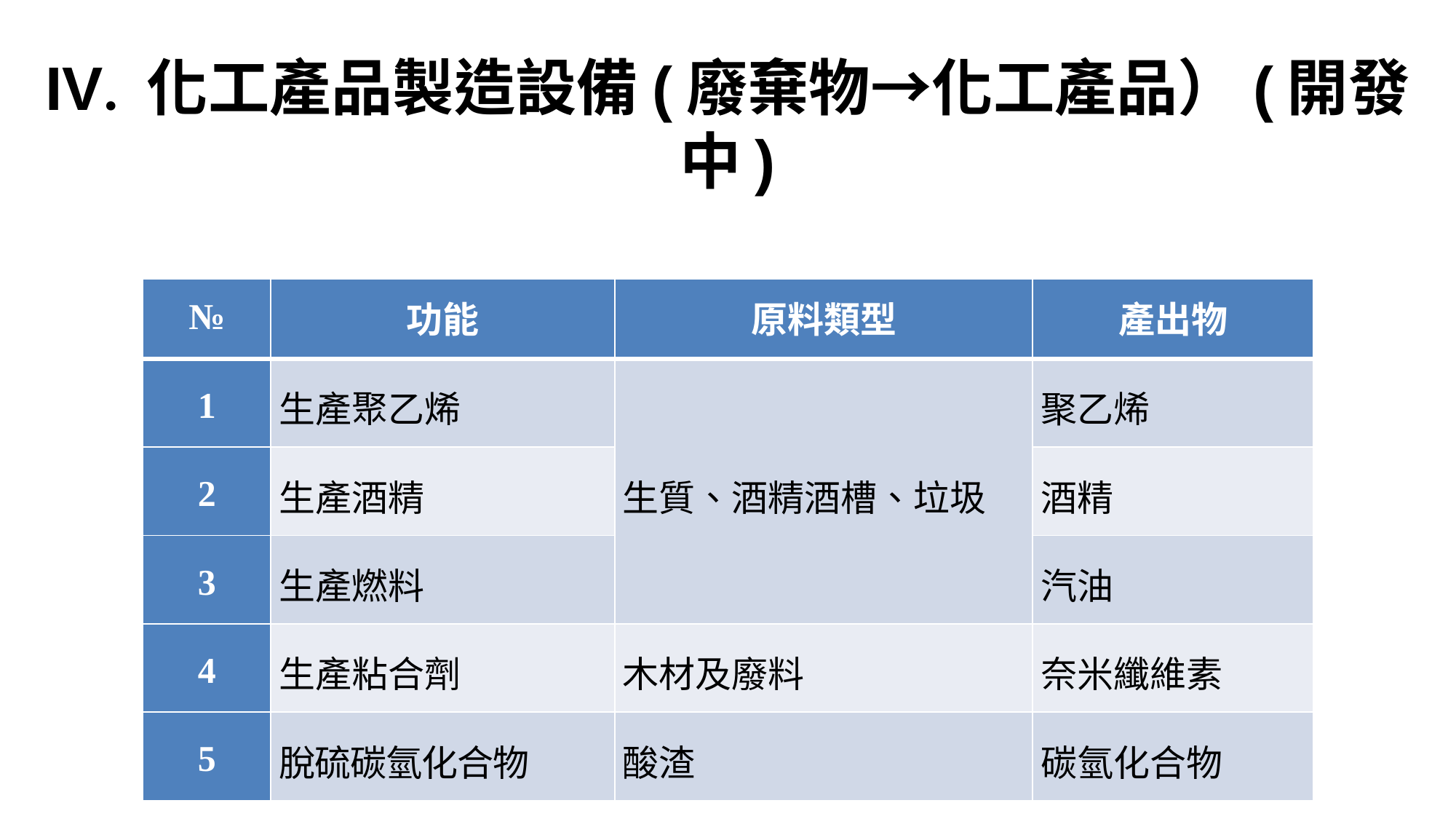

# IV. 化工產品製造設備(廢棄物→化工產品）(開發中)
| № | 功能 | 原料類型 | 產出物 |
| --- | --- | --- | --- |
| 1 | 生產聚乙烯 | 生質、酒精酒槽、垃圾 | 聚乙烯 |
| 2 | 生產酒精 |  | 酒精 |
| 3 | 生產燃料 |  | 汽油 |
| 4 | 生產粘合劑 | 木材及廢料 | 奈米纖維素 |
| 5 | 脫硫碳氫化合物 | 酸渣 | 碳氫化合物 |